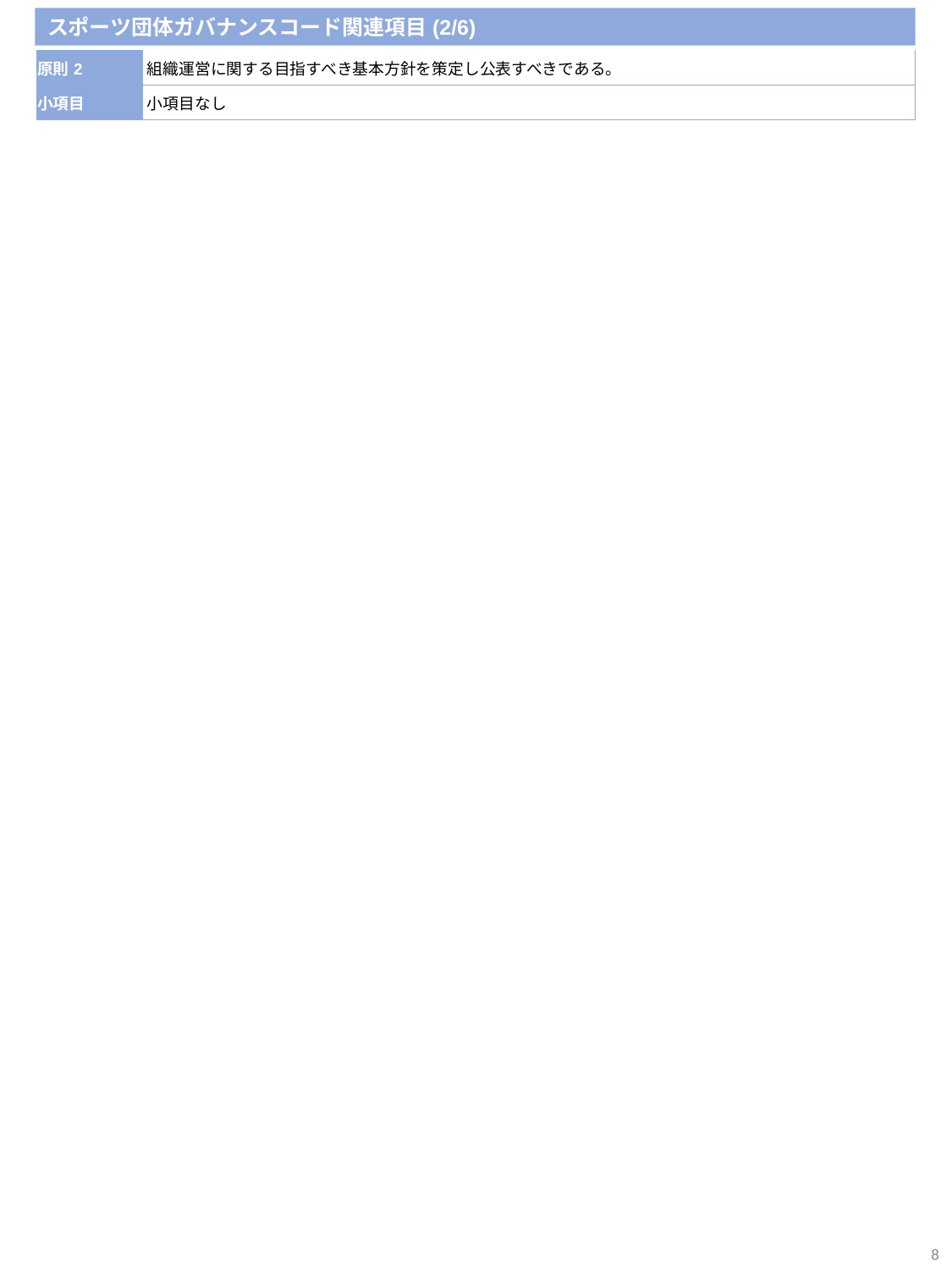

スポーツ団体ガバナンスコード関連項目(2/6)
| 原則2 |  | 組織運営に関する目指すべき基本方針を策定し公表すべきである。 |
| --- | --- | --- |
| 小項目 |  | 小項目なし |
8